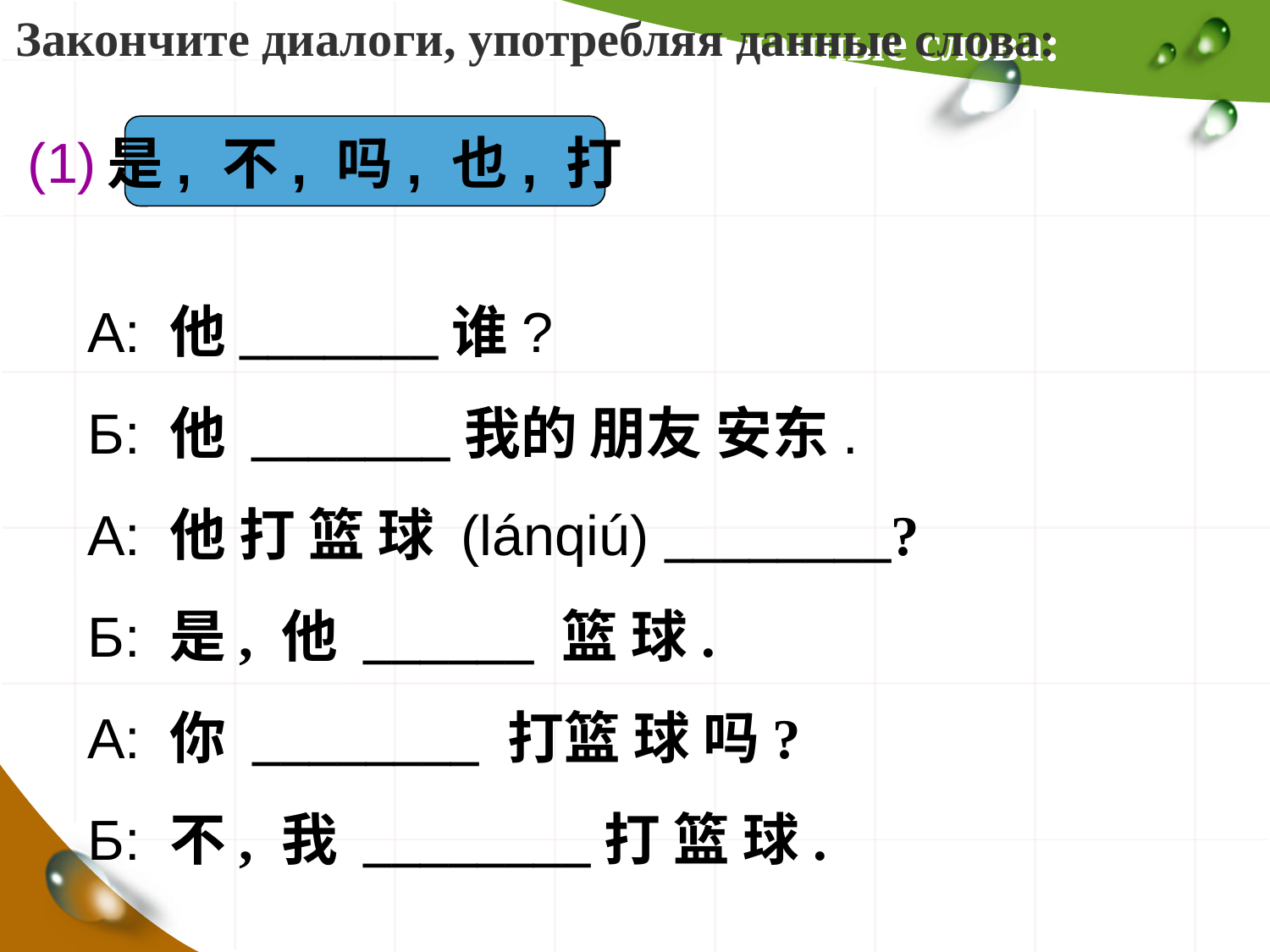

# Закончите диалоги, употребляя данные слова:
是, 不, 吗, 也, 打
(1)
A: 他_______谁?
Б: 他 _______我的 朋友 安东.
А: 他 打 篮 球 (lánqiú) ________?
Б: 是, 他 ______ 篮 球.
A: 你 ________ 打篮 球 吗?
Б: 不, 我 ________打 篮 球.